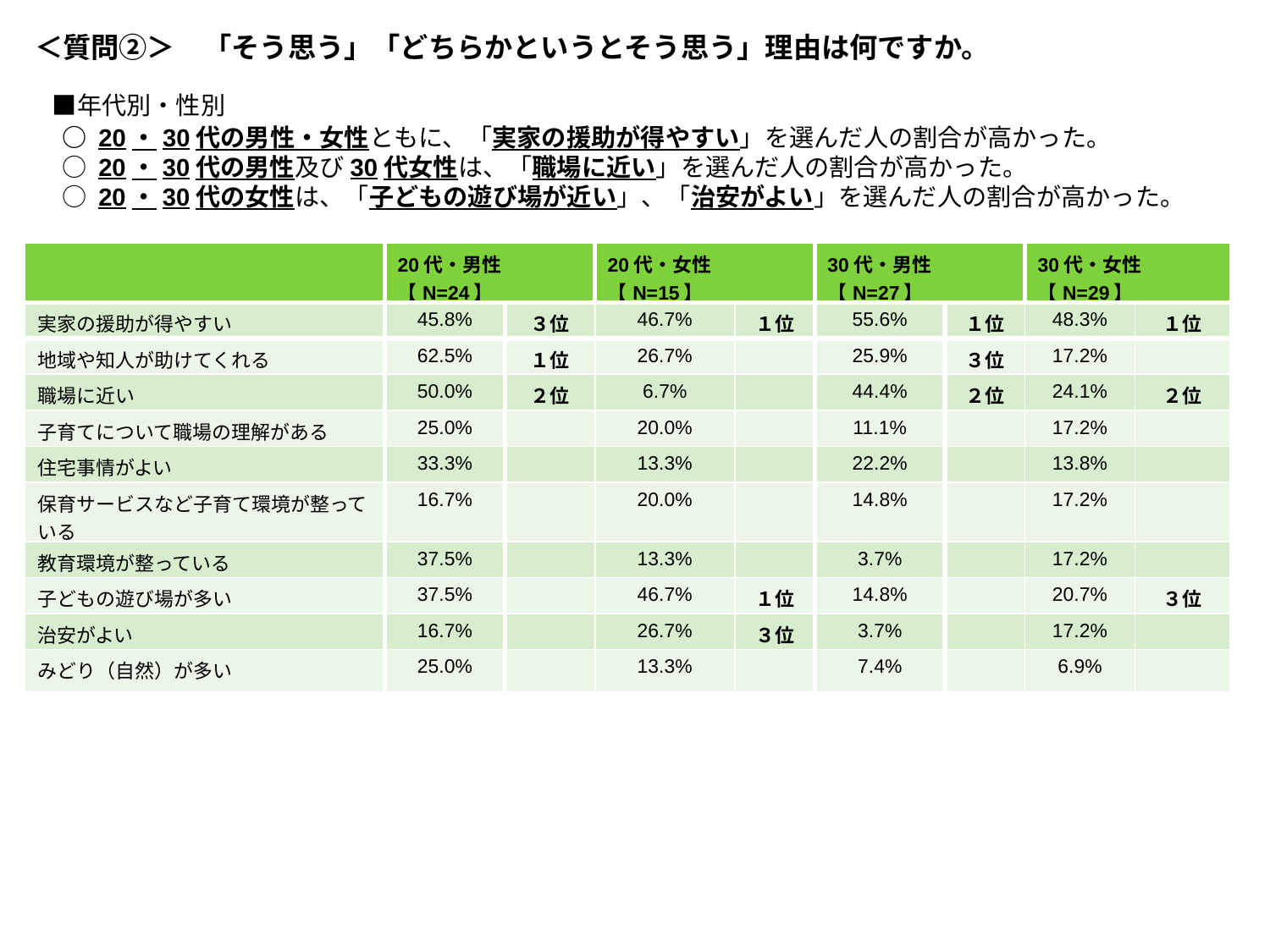

＜質問②＞　「そう思う」「どちらかというとそう思う」理由は何ですか。
　■年代別・性別
　○ 20・30代の男性・女性ともに、「実家の援助が得やすい」を選んだ人の割合が高かった。
　○ 20・30代の男性及び30代女性は、「職場に近い」を選んだ人の割合が高かった。
　○ 20・30代の女性は、「子どもの遊び場が近い」、「治安がよい」を選んだ人の割合が高かった。
|  | 20代・男性【N=24】 |  | 20代・女性【N=15】 |  | 30代・男性【N=27】 |  | 30代・女性【N=29】 |  |
| --- | --- | --- | --- | --- | --- | --- | --- | --- |
| 実家の援助が得やすい | 45.8% | ３位 | 46.7% | １位 | 55.6% | １位 | 48.3% | １位 |
| 地域や知人が助けてくれる | 62.5% | １位 | 26.7% |  | 25.9% | ３位 | 17.2% |  |
| 職場に近い | 50.0% | ２位 | 6.7% |  | 44.4% | ２位 | 24.1% | ２位 |
| 子育てについて職場の理解がある | 25.0% |  | 20.0% |  | 11.1% |  | 17.2% |  |
| 住宅事情がよい | 33.3% |  | 13.3% |  | 22.2% |  | 13.8% |  |
| 保育サービスなど子育て環境が整っている | 16.7% |  | 20.0% |  | 14.8% |  | 17.2% |  |
| 教育環境が整っている | 37.5% |  | 13.3% |  | 3.7% |  | 17.2% |  |
| 子どもの遊び場が多い | 37.5% |  | 46.7% | １位 | 14.8% |  | 20.7% | ３位 |
| 治安がよい | 16.7% |  | 26.7% | ３位 | 3.7% |  | 17.2% |  |
| みどり（自然）が多い | 25.0% |  | 13.3% |  | 7.4% |  | 6.9% |  |